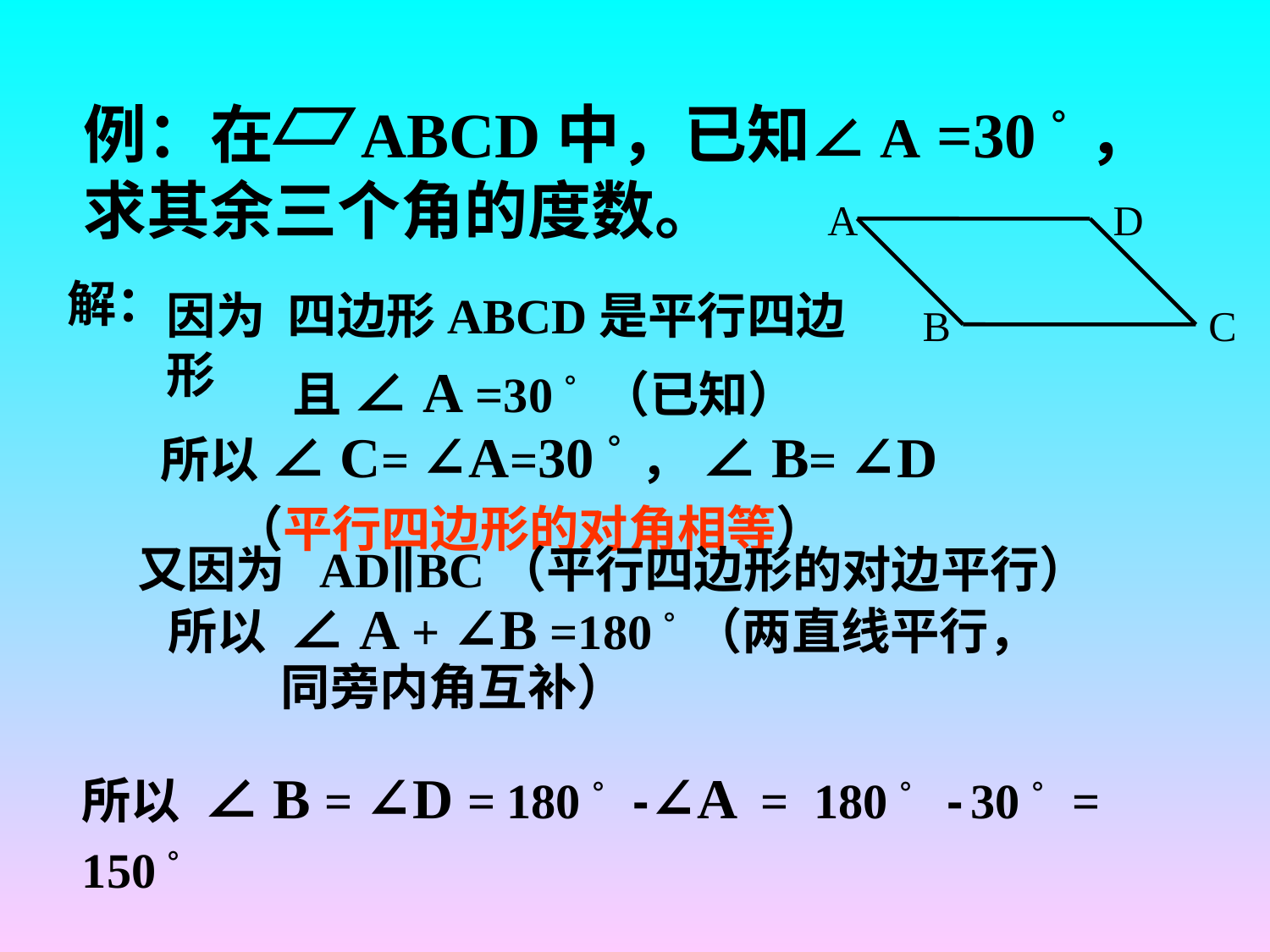

例：在     ABCD中，已知∠A =30。，求其余三个角的度数。

A
D

B
C
解：
因为  四边形ABCD是平行四边形
且 ∠A =30。 （已知）
所以 ∠C= ∠A=30。， ∠B= ∠D                        （平行四边形的对角相等）
又因为  AD∥BC（平行四边形的对边平行）
所以  ∠A + ∠B =180。（两直线平行，
         同旁内角互补）
所以  ∠B = ∠D = 180。-∠A  =  180。 - 30。= 150。